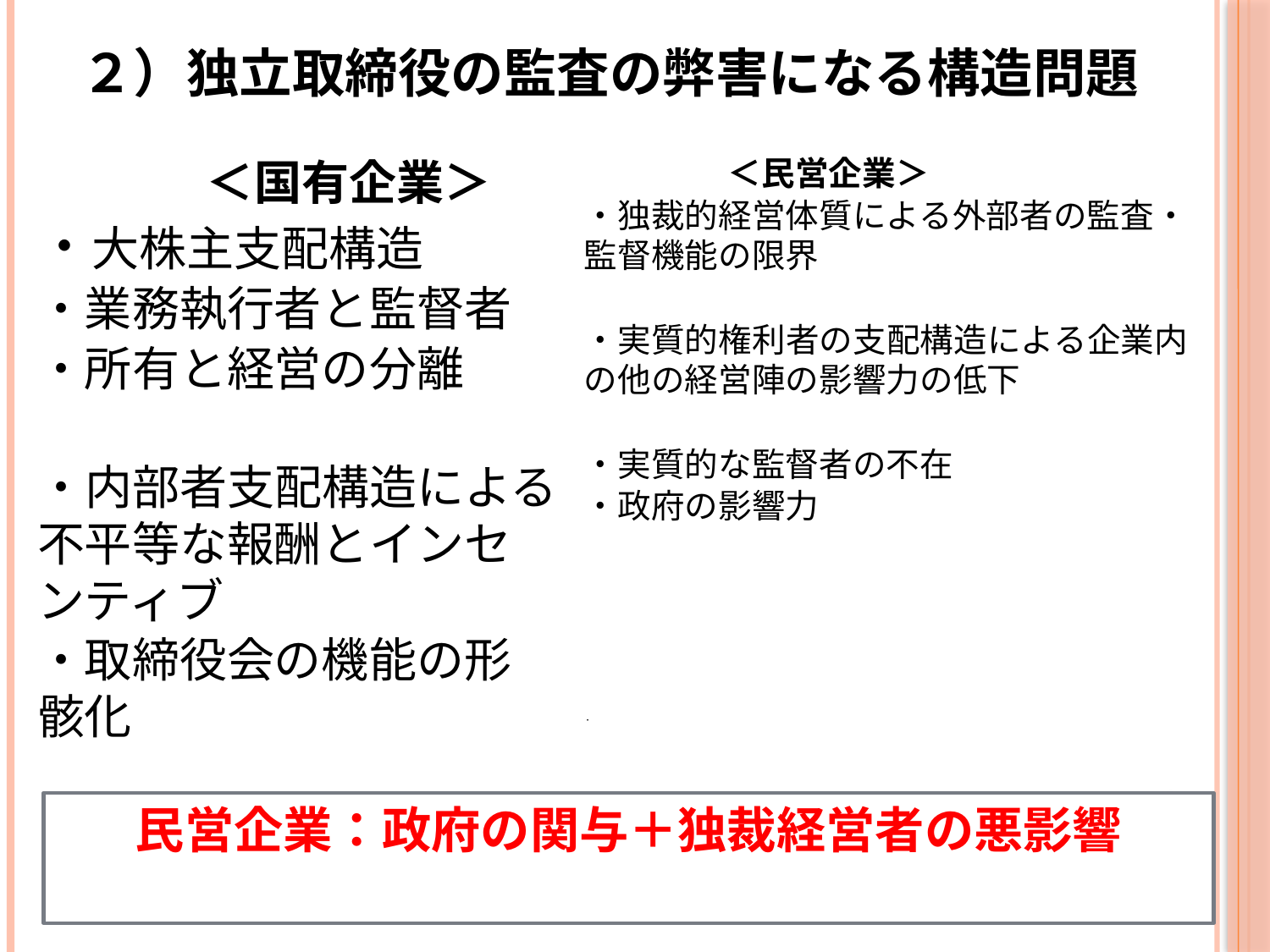

# ２）独立取締役の監査の弊害になる構造問題
　　　　＜国有企業＞
・大株主支配構造
・業務執行者と監督者
・所有と経営の分離

・内部者支配構造による不平等な報酬とインセンティブ
・取締役会の機能の形骸化

　　　　　＜民営企業＞
・独裁的経営体質による外部者の監査・監督機能の限界

・実質的権利者の支配構造による企業内の他の経営陣の影響力の低下

・実質的な監督者の不在
・政府の影響力

・

民営企業：政府の関与＋独裁経営者の悪影響

5